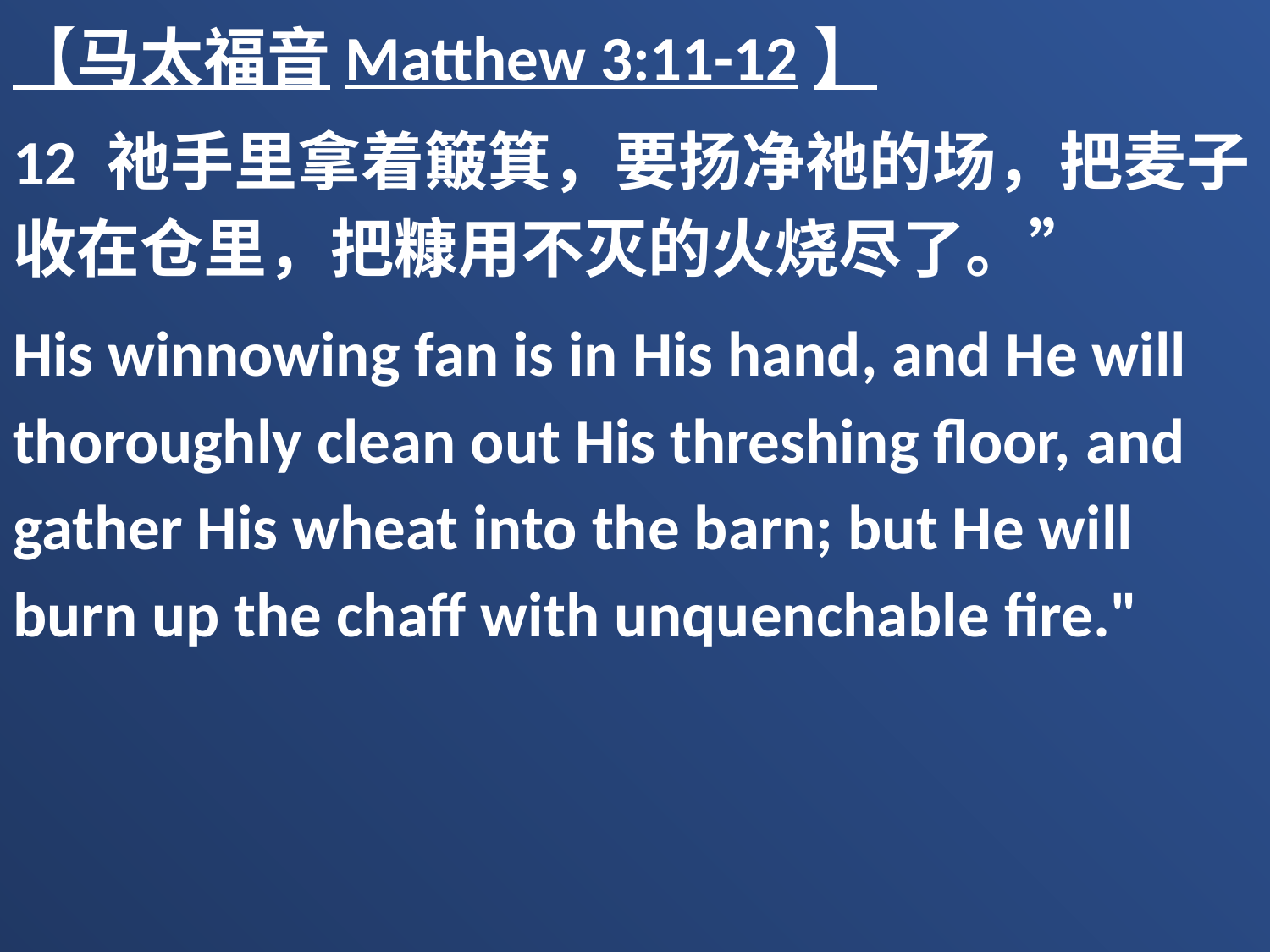

【马太福音Matthew 3:11-12】
12 祂手里拿着簸箕，要扬净祂的场，把麦子收在仓里，把糠用不灭的火烧尽了。”
His winnowing fan is in His hand, and He will thoroughly clean out His threshing floor, and gather His wheat into the barn; but He will burn up the chaff with unquenchable fire."